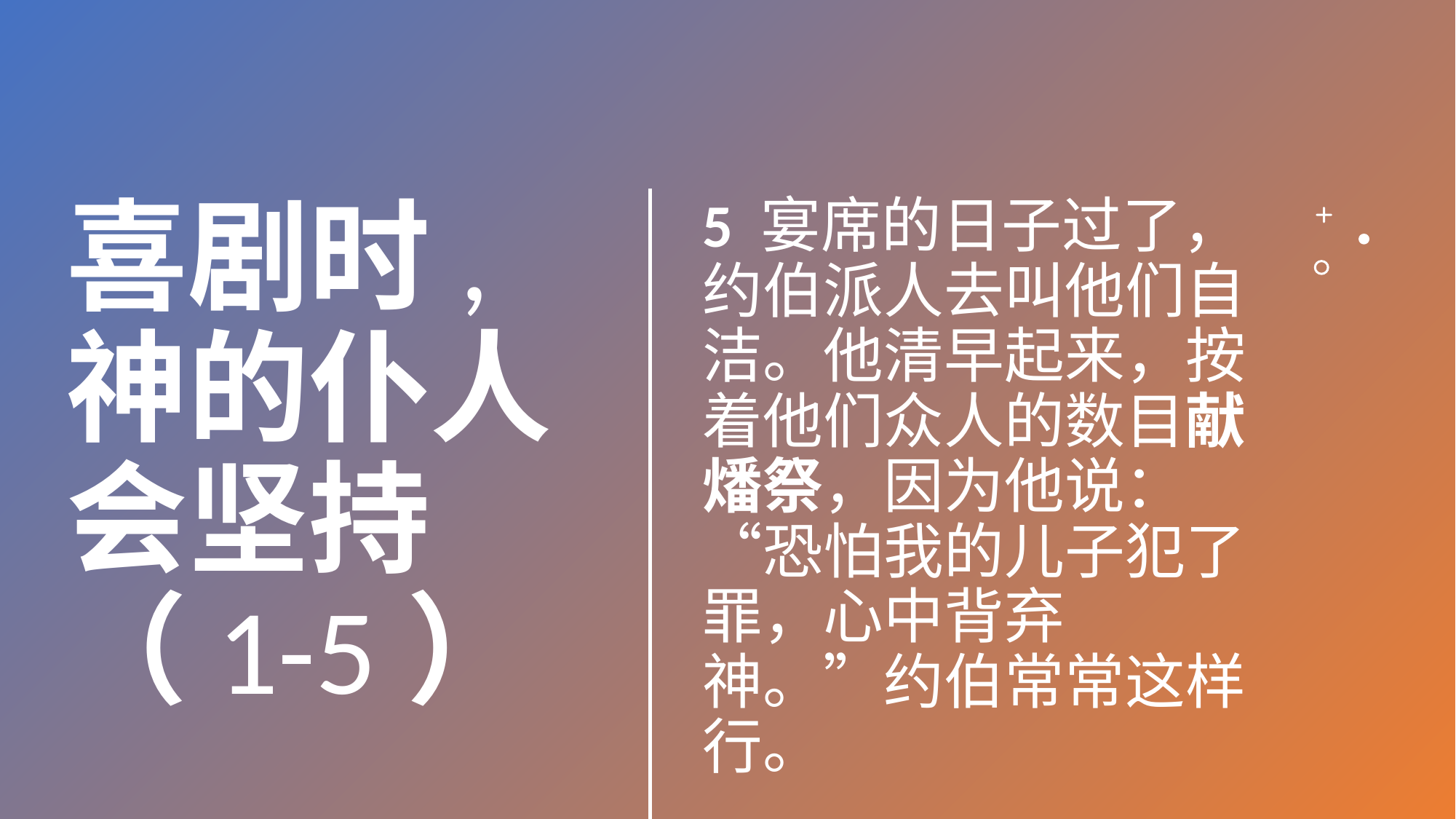

5 宴席的日子过了，约伯派人去叫他们自洁。他清早起来，按着他们众人的数目献燔祭，因为他说：“恐怕我的儿子犯了罪，心中背弃　神。”约伯常常这样行。
# 喜剧时,神的仆人会坚持（1-5）